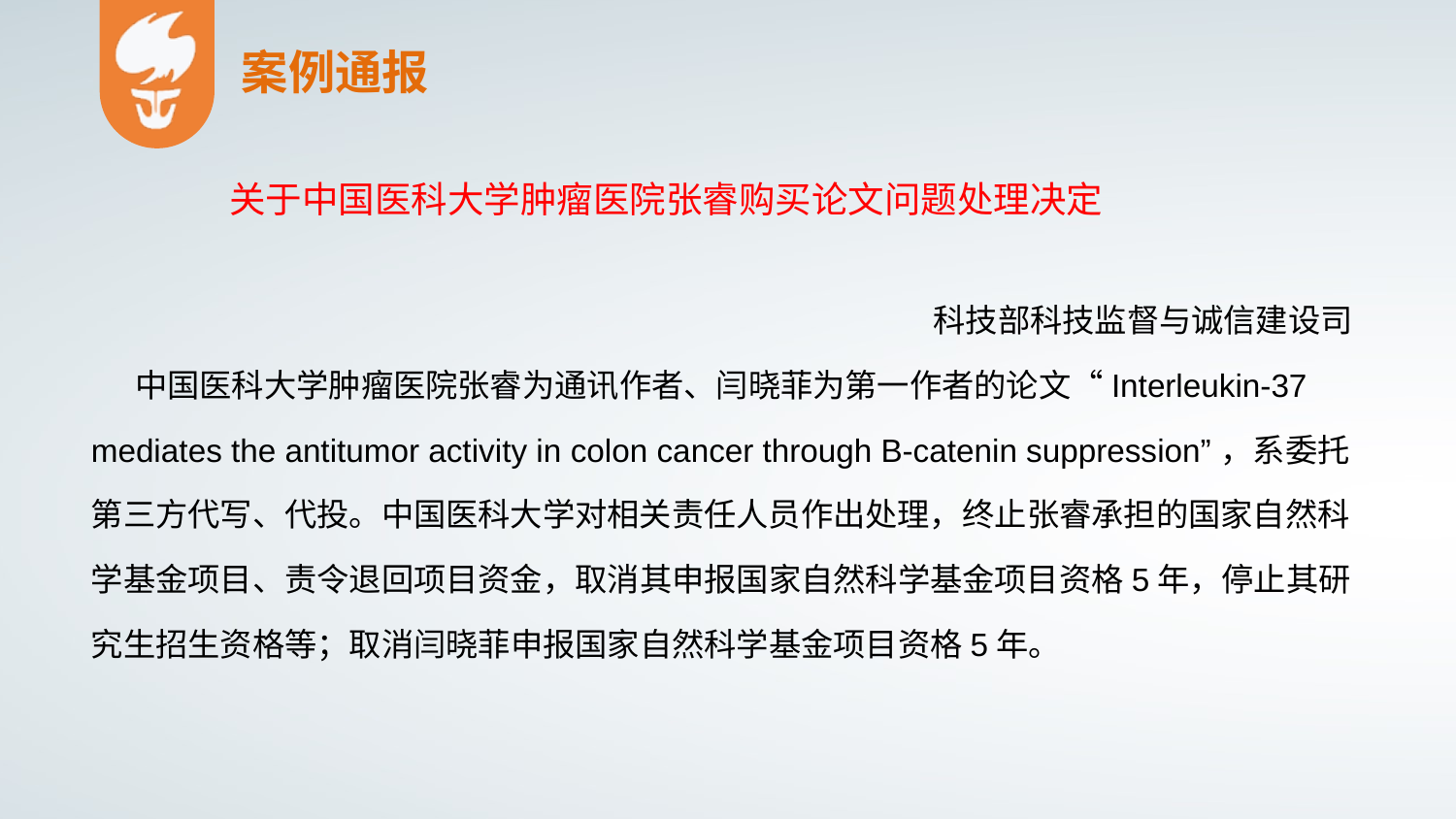

案例通报
关于中国医科大学肿瘤医院张睿购买论文问题处理决定
科技部科技监督与诚信建设司
     中国医科大学肿瘤医院张睿为通讯作者、闫晓菲为第一作者的论文“Interleukin-37 mediates the antitumor activity in colon cancer through B-catenin suppression”，系委托第三方代写、代投。中国医科大学对相关责任人员作出处理，终止张睿承担的国家自然科学基金项目、责令退回项目资金，取消其申报国家自然科学基金项目资格5年，停止其研究生招生资格等；取消闫晓菲申报国家自然科学基金项目资格5年。